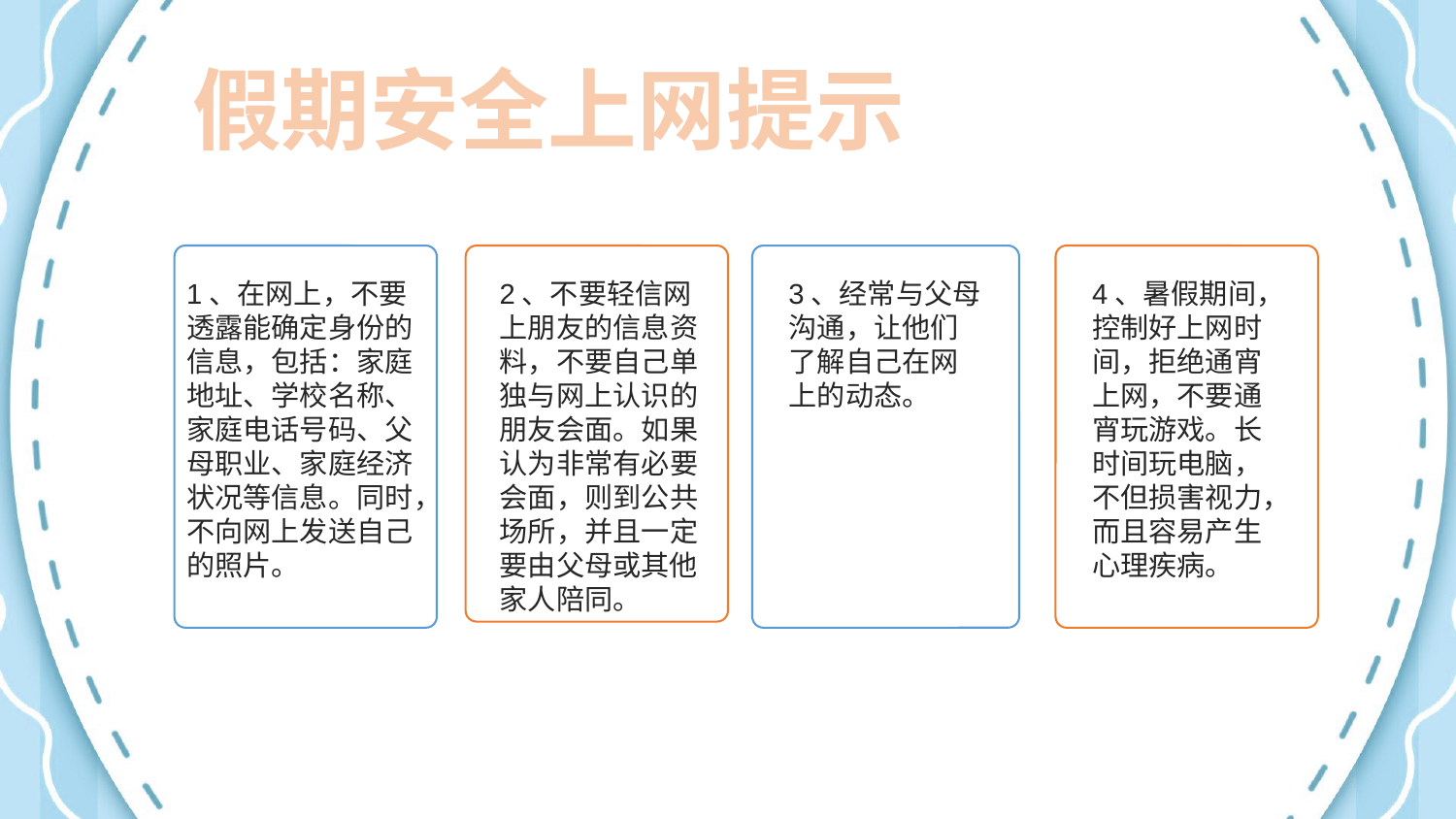

假期安全上网提示

1、在网上，不要透露能确定身份的信息，包括：家庭地址、学校名称、家庭电话号码、父母职业、家庭经济状况等信息。同时，不向网上发送自己的照片。
2、不要轻信网上朋友的信息资料，不要自己单独与网上认识的朋友会面。如果认为非常有必要会面，则到公共场所，并且一定要由父母或其他家人陪同。
3、经常与父母沟通，让他们了解自己在网上的动态。
4、暑假期间，控制好上网时间，拒绝通宵上网，不要通宵玩游戏。长时间玩电脑，不但损害视力，而且容易产生心理疾病。